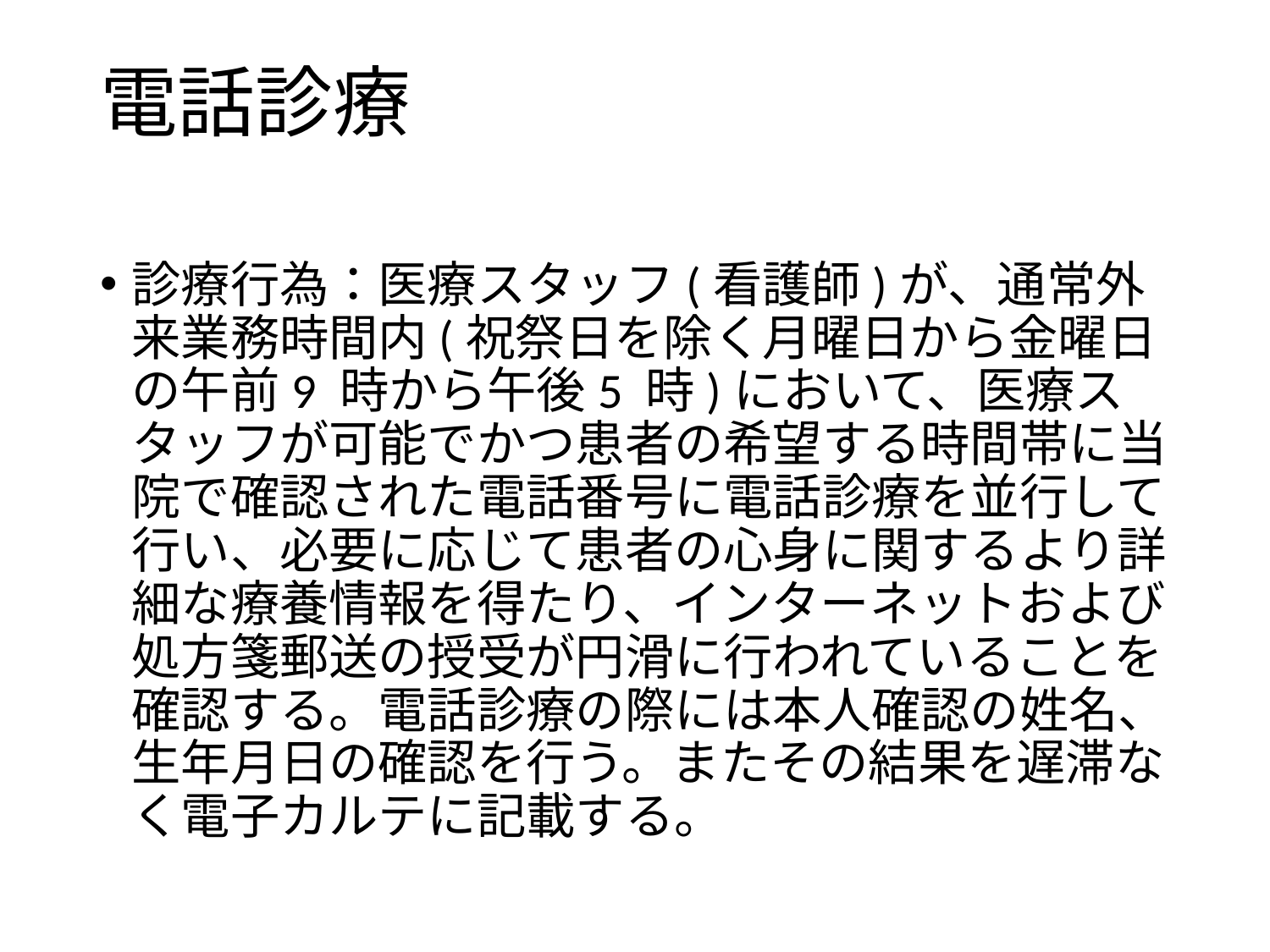

# 電話診療
診療行為：医療スタッフ(看護師)が、通常外来業務時間内(祝祭日を除く月曜日から金曜日の午前9 時から午後5 時)において、医療スタッフが可能でかつ患者の希望する時間帯に当院で確認された電話番号に電話診療を並行して行い、必要に応じて患者の心身に関するより詳細な療養情報を得たり、インターネットおよび処方箋郵送の授受が円滑に行われていることを確認する。電話診療の際には本人確認の姓名、生年月日の確認を行う。またその結果を遅滞なく電子カルテに記載する。